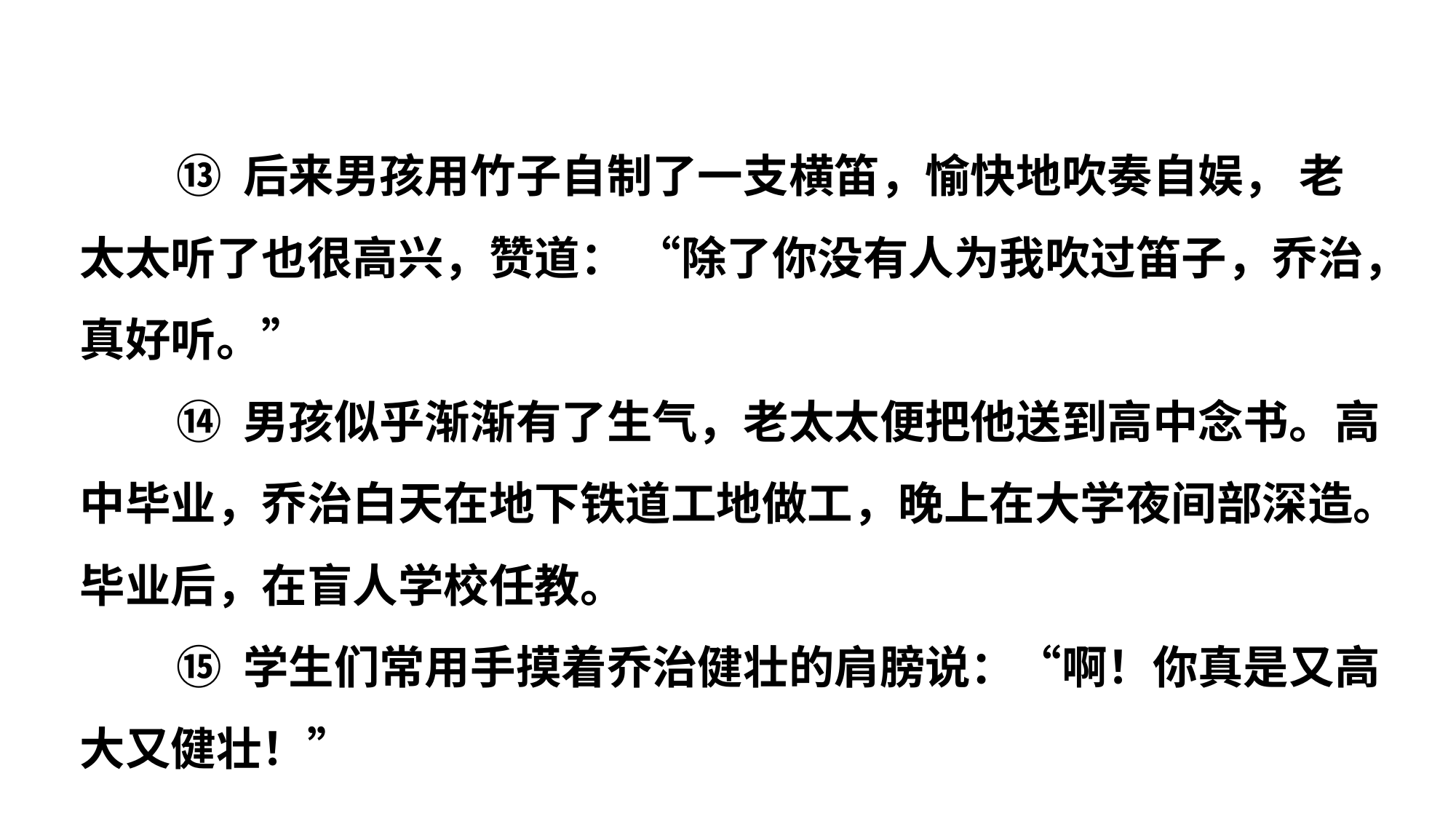

⑬ 后来男孩用竹子自制了一支横笛，愉快地吹奏自娱， 老太太听了也很高兴，赞道： “除了你没有人为我吹过笛子，乔治，真好听。”
⑭ 男孩似乎渐渐有了生气，老太太便把他送到高中念书。高中毕业，乔治白天在地下铁道工地做工，晚上在大学夜间部深造。毕业后，在盲人学校任教。
⑮ 学生们常用手摸着乔治健壮的肩膀说：“啊！你真是又高大又健壮！”